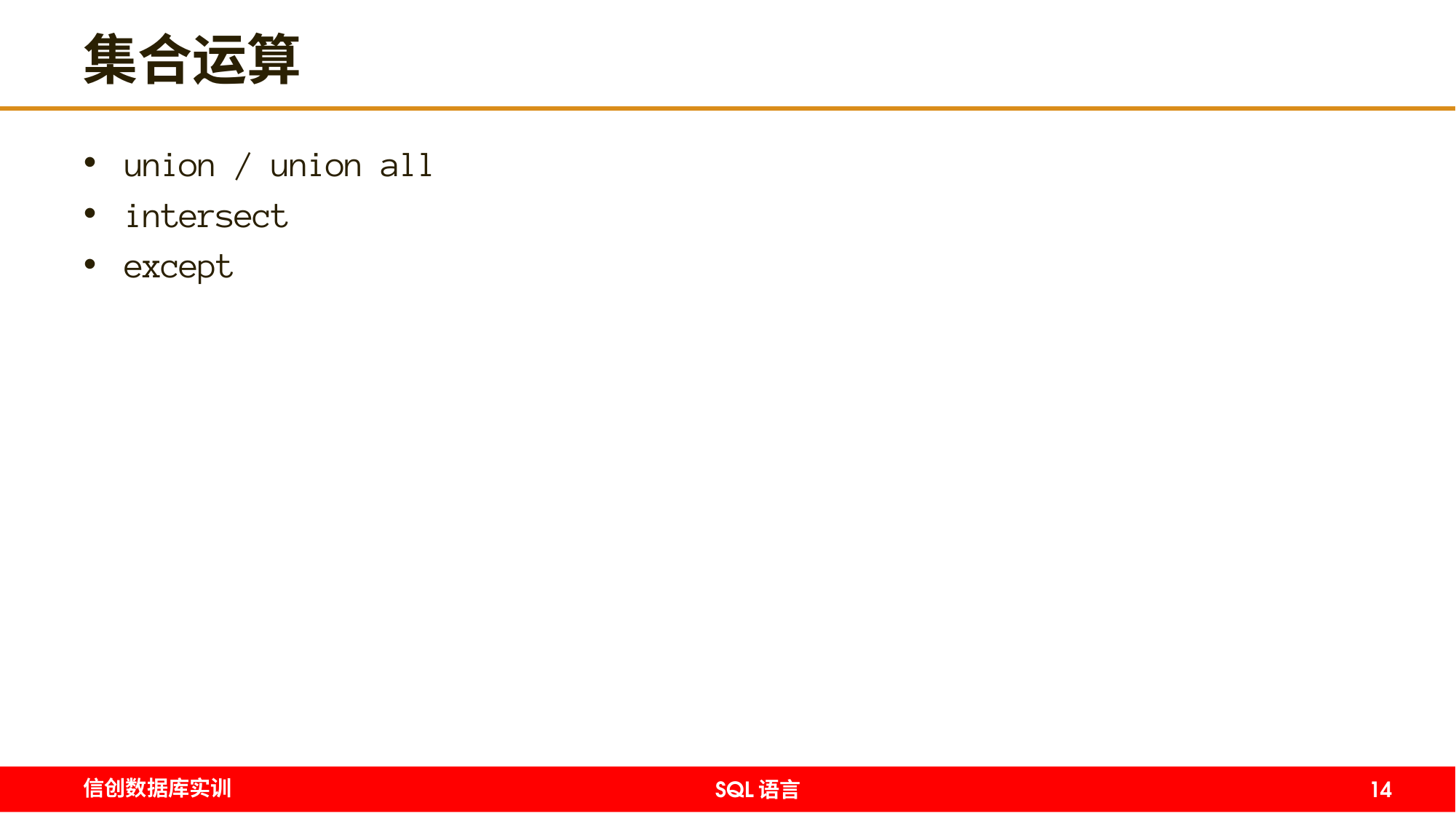

# 集合运算
union / union all
intersect
except